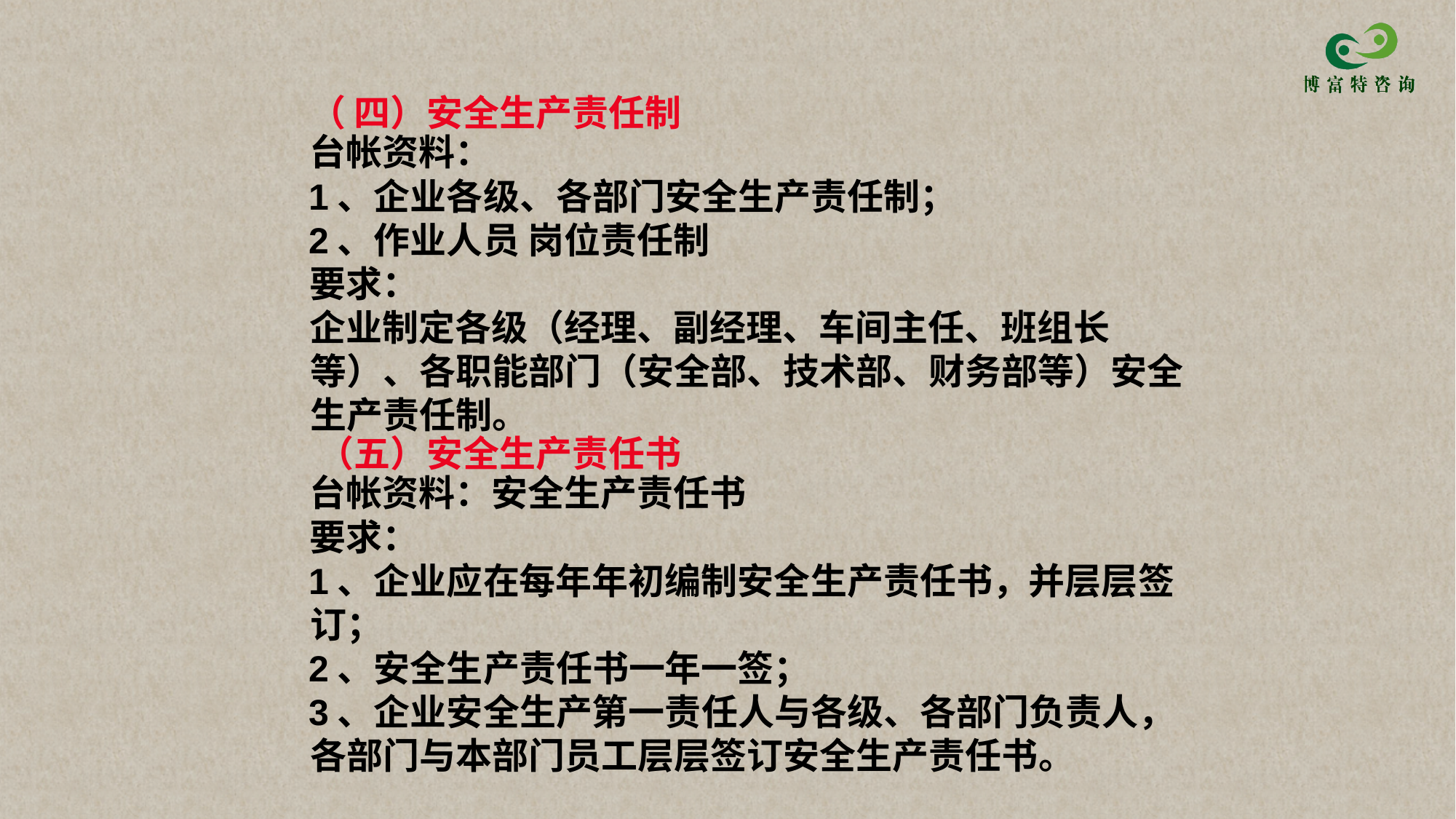

（ 四）安全生产责任制
    台帐资料：
    1、企业各级、各部门安全生产责任制；
    2、作业人员 岗位责任制
    要求：
    企业制定各级（经理、副经理、车间主任、班组长等）、各职能部门（安全部、技术部、财务部等）安全生产责任制。
     （五）安全生产责任书
    台帐资料：安全生产责任书
    要求：
    1、企业应在每年年初编制安全生产责任书，并层层签订；
    2、安全生产责任书一年一签；
    3、企业安全生产第一责任人与各级、各部门负责人，各部门与本部门员工层层签订安全生产责任书。